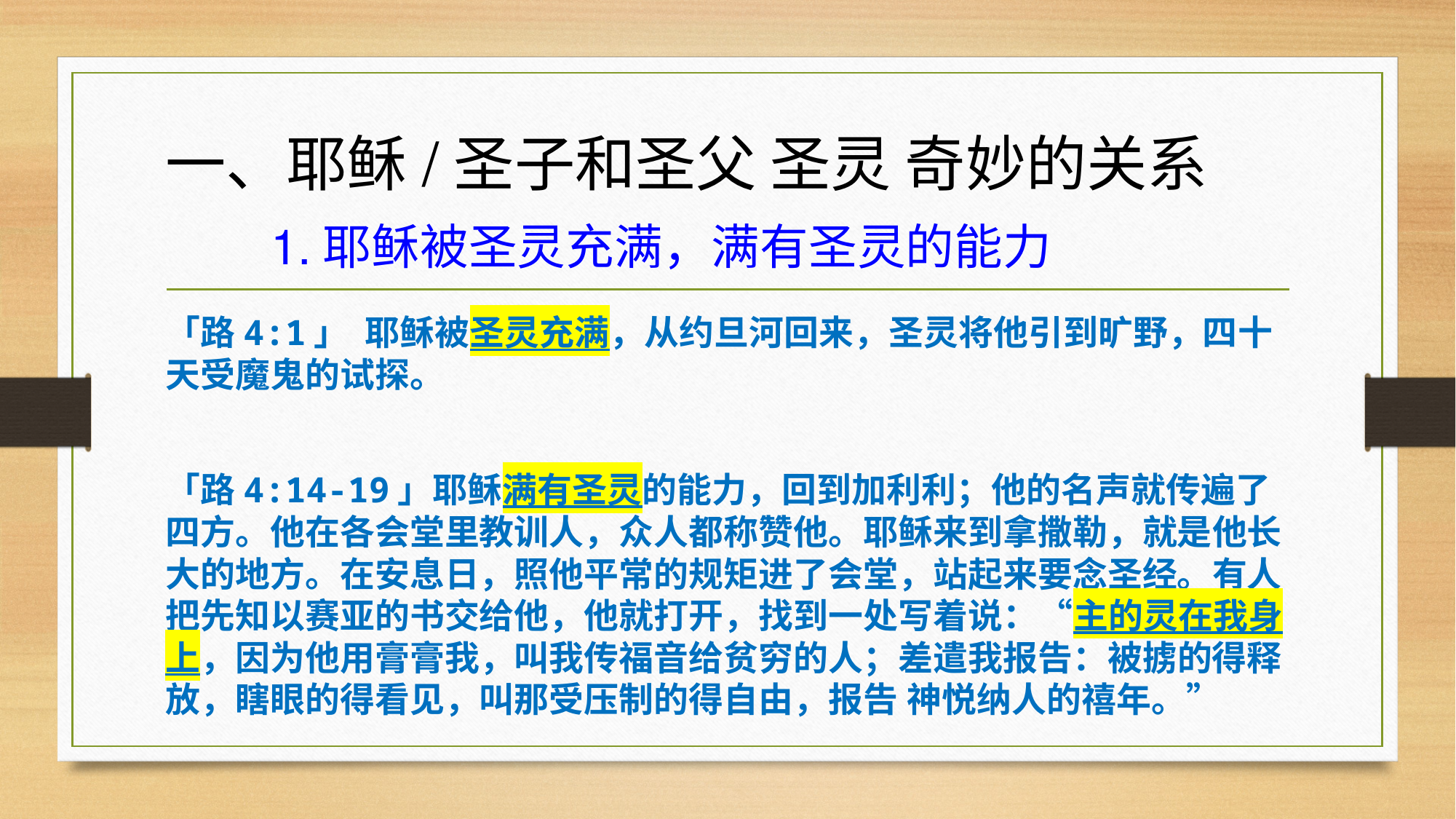

# 一、耶稣/圣子和圣父 圣灵 奇妙的关系 1.耶稣被圣灵充满，满有圣灵的能力
「路4:1」  耶稣被圣灵充满，从约旦河回来，圣灵将他引到旷野，四十天受魔鬼的试探。

「路4:14-19」耶稣满有圣灵的能力，回到加利利；他的名声就传遍了四方。他在各会堂里教训人，众人都称赞他。耶稣来到拿撒勒，就是他长大的地方。在安息日，照他平常的规矩进了会堂，站起来要念圣经。有人把先知以赛亚的书交给他，他就打开，找到一处写着说：“主的灵在我身上，因为他用膏膏我，叫我传福音给贫穷的人；差遣我报告：被掳的得释放，瞎眼的得看见，叫那受压制的得自由，报告 神悦纳人的禧年。”